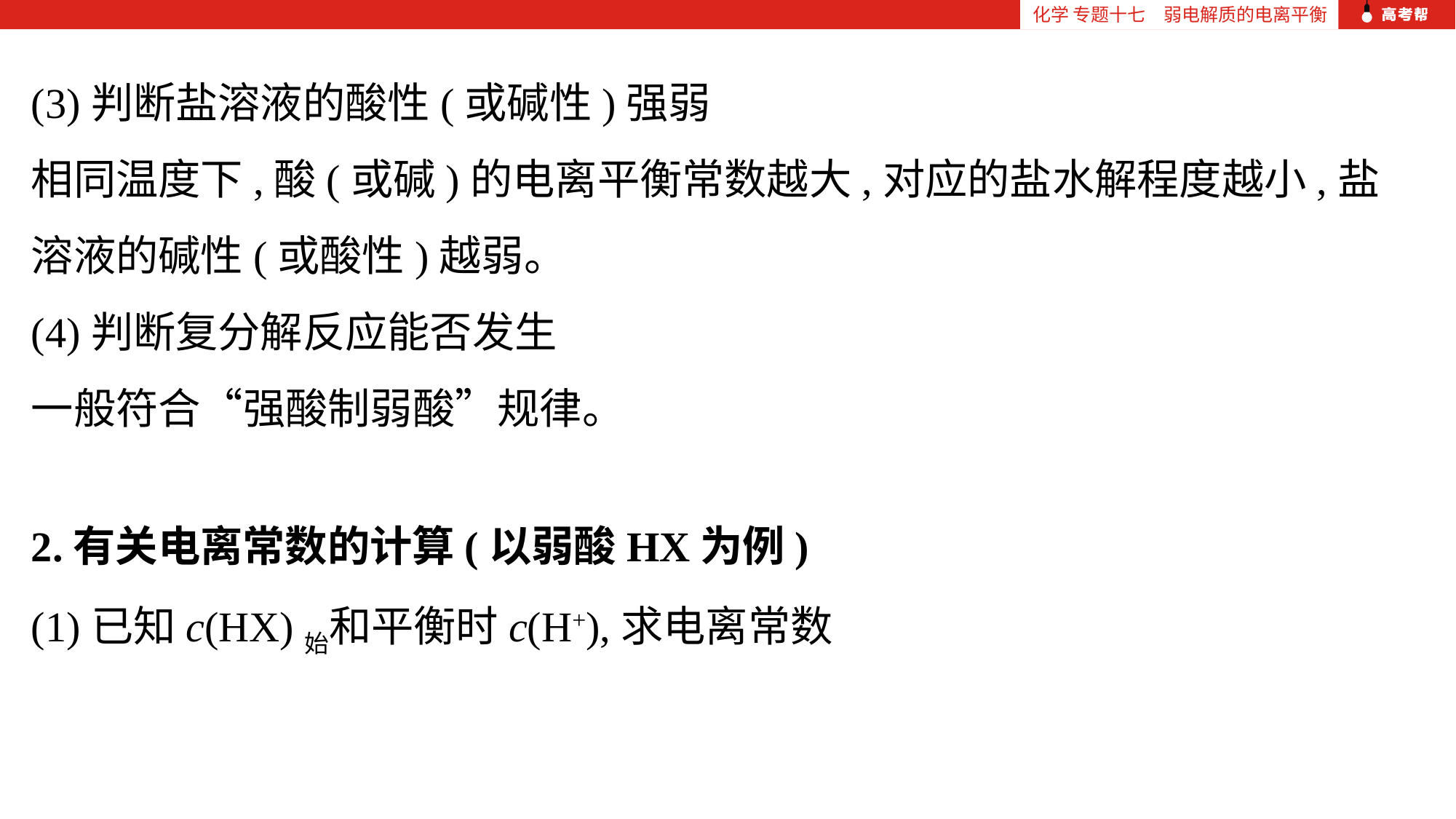

化学 专题十七　弱电解质的电离平衡
(3)判断盐溶液的酸性(或碱性)强弱
相同温度下,酸(或碱)的电离平衡常数越大,对应的盐水解程度越小,盐溶液的碱性(或酸性)越弱。
(4)判断复分解反应能否发生
一般符合“强酸制弱酸”规律。
2.有关电离常数的计算(以弱酸HX为例)
(1)已知c(HX)始和平衡时c(H+),求电离常数